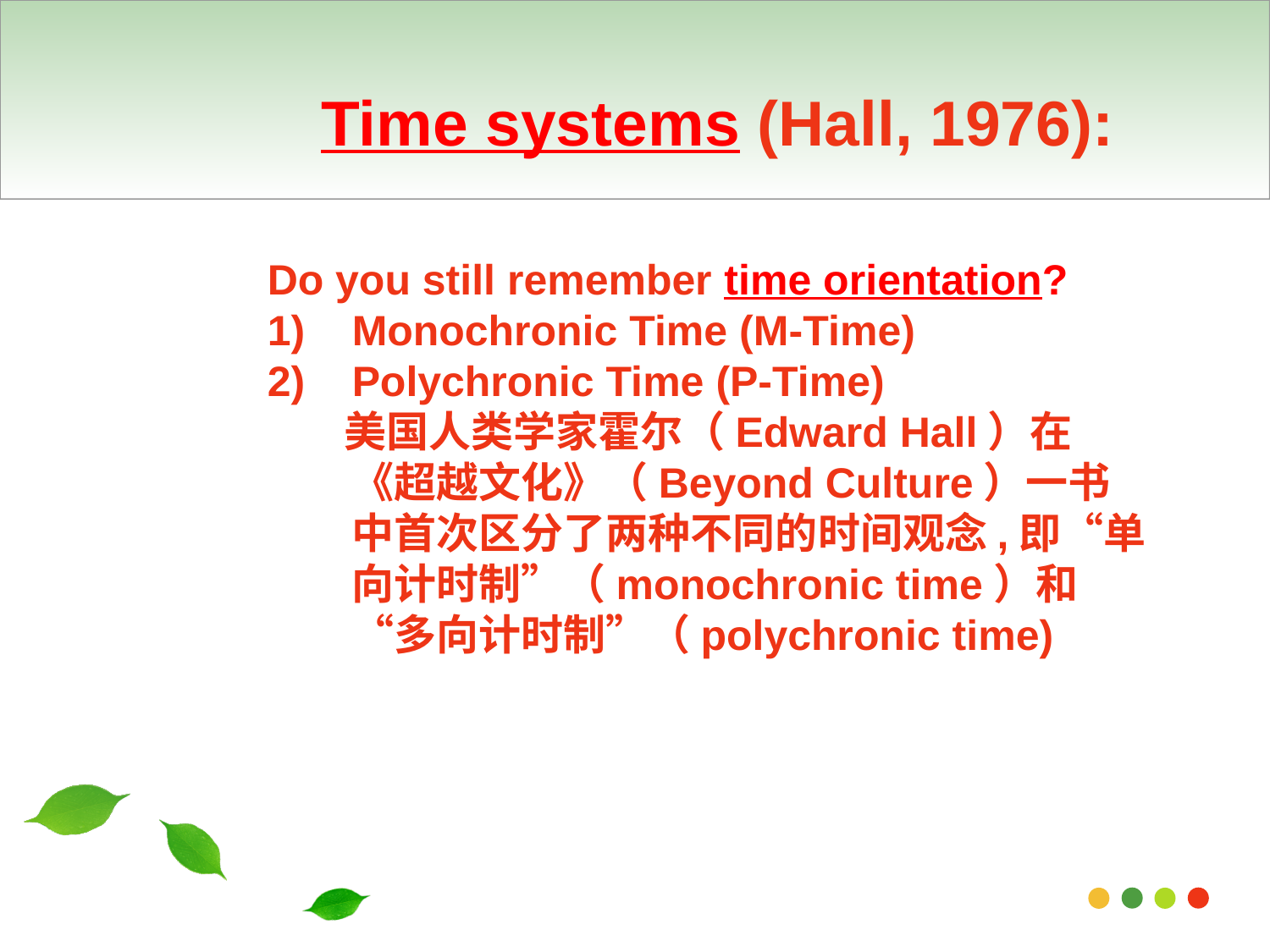

Time systems (Hall, 1976):
Do you still remember time orientation?
Monochronic Time (M-Time)
Polychronic Time (P-Time)
       美国人类学家霍尔（Edward Hall）在《超越文化》（Beyond Culture）一书中首次区分了两种不同的时间观念,即“单向计时制”（monochronic time）和“多向计时制”（polychronic time)